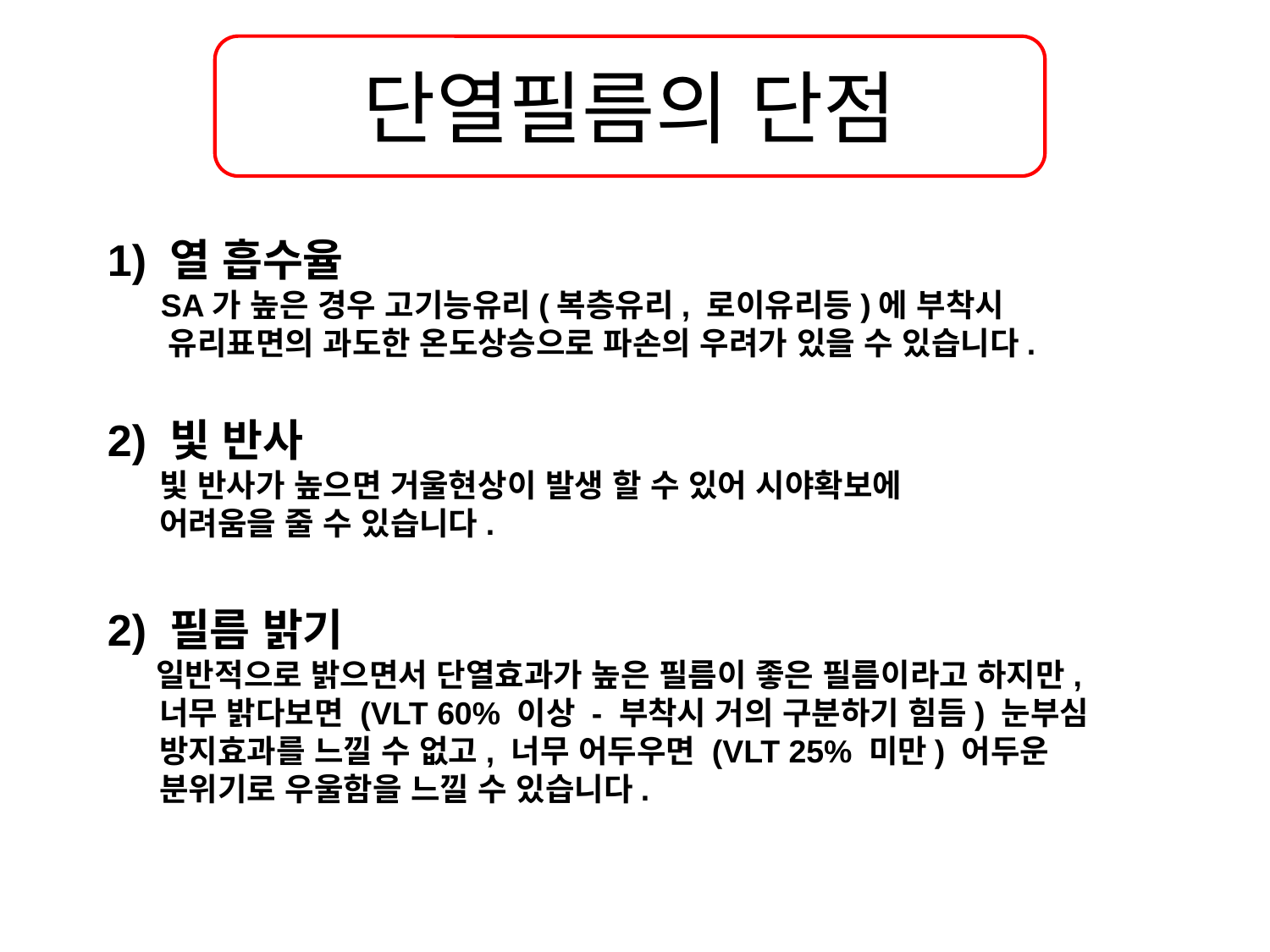

단열필름의 단점
1) 열 흡수율
      SA가 높은 경우 고기능유리(복층유리, 로이유리등)에 부착시
      유리표면의 과도한 온도상승으로 파손의 우려가 있을 수 있습니다.
2) 빛 반사
     빛 반사가 높으면 거울현상이 발생 할 수 있어 시야확보에
     어려움을 줄 수 있습니다﻿.
2) 필름 밝기
     ﻿일반적으로 밝으면서 단열효과가 높은 필름이 좋은 필름이라고 하지만,
     너무 밝다보면 (VLT 60% 이상 - 부착시 거의 구분하기 힘듬) 눈부심
     방지효과를 느낄 수 없고, 너무 어두우면 (VLT 25% 미만) 어두운
     분위기로 우울함을 느낄 수 있습니다.